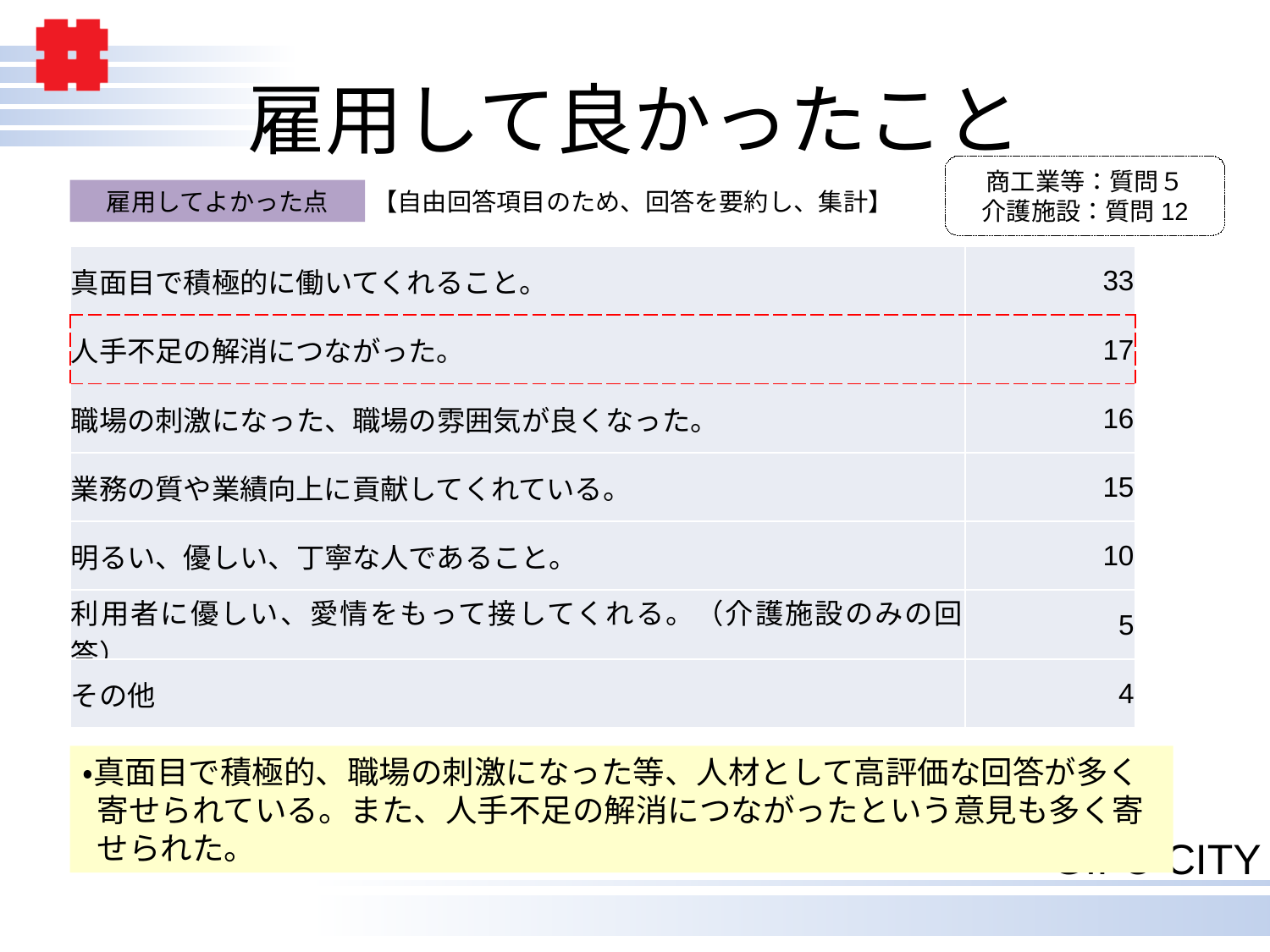

# 雇用して良かったこと
商工業等：質問５
介護施設：質問12
雇用してよかった点
【自由回答項目のため、回答を要約し、集計】
| 真面目で積極的に働いてくれること。 | 33 |
| --- | --- |
| 人手不足の解消につながった。 | 17 |
| 職場の刺激になった、職場の雰囲気が良くなった。 | 16 |
| 業務の質や業績向上に貢献してくれている。 | 15 |
| 明るい、優しい、丁寧な人であること。 | 10 |
| 利用者に優しい、愛情をもって接してくれる。（介護施設のみの回答） | 5 |
| その他 | 4 |
・真面目で積極的、職場の刺激になった等、人材として高評価な回答が多く寄せられている。また、人手不足の解消につながったという意見も多く寄せられた。
15